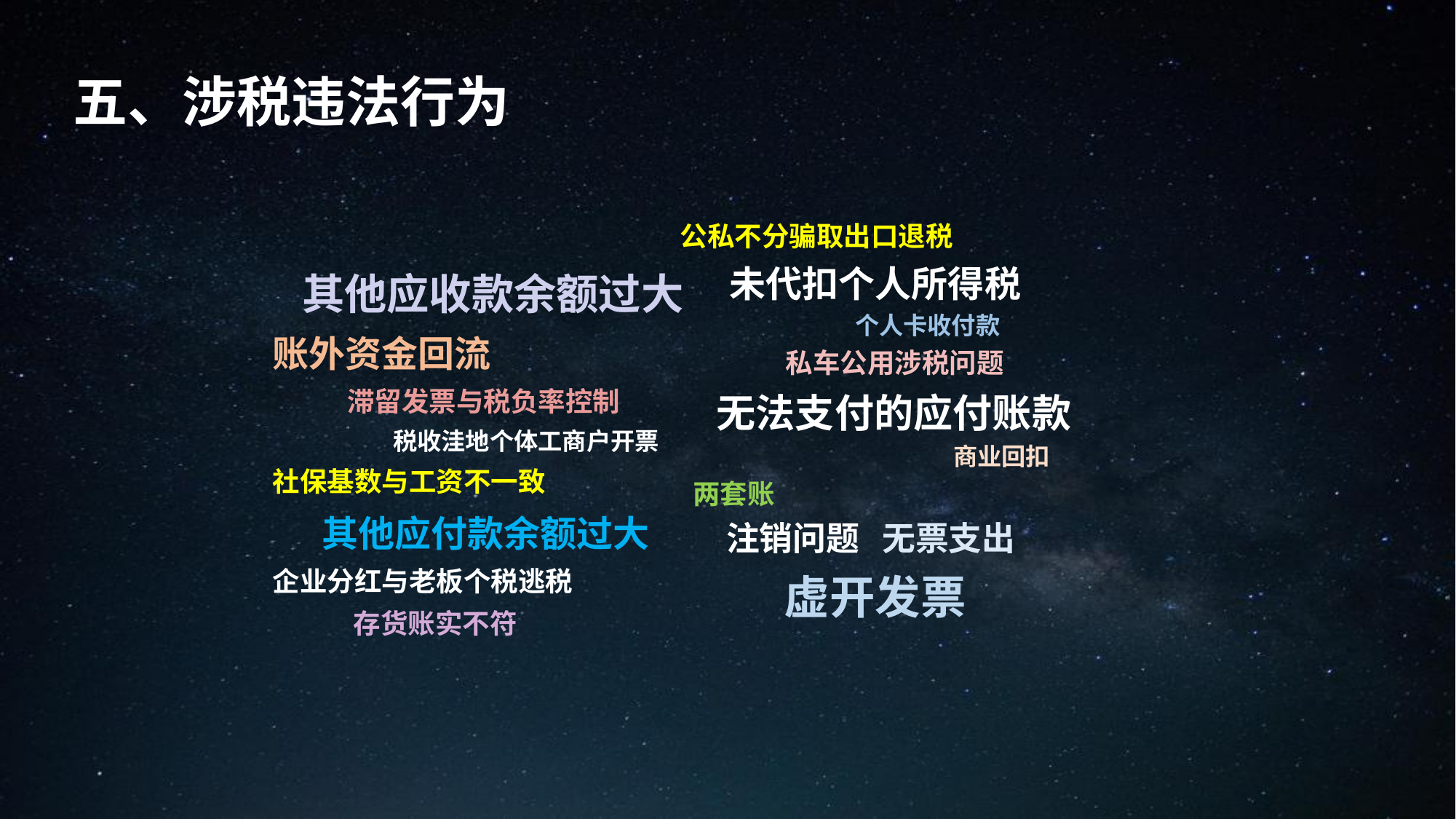

五、涉税违法行为

公私不分骗取出口退税
     未代扣个人所得税
                               个人卡收付款
                私车公用涉税问题
   无法支付的应付账款
                                                 商业回扣
 两套账
     注销问题   无票支出
         虚开发票
  其他应收款余额过大
账外资金回流
           滞留发票与税负率控制
                     税收洼地个体工商户开票
社保基数与工资不一致
     其他应付款余额过大
企业分红与老板个税逃税
            存货账实不符